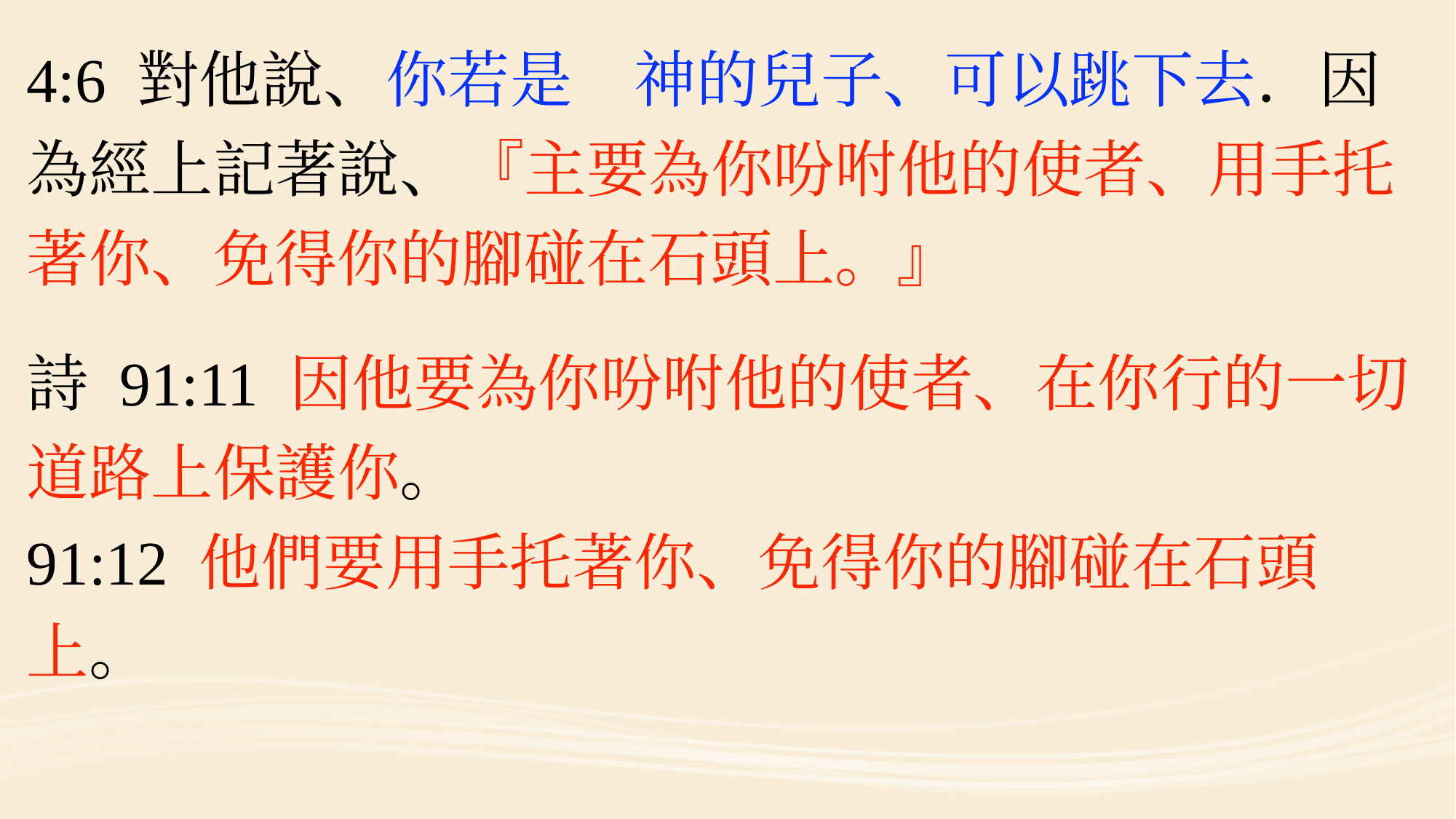

#
4:6 對他說、你若是　神的兒子、可以跳下去．因為經上記著說、『主要為你吩咐他的使者、用手托著你、免得你的腳碰在石頭上。』

詩 91:11 因他要為你吩咐他的使者、在你行的一切道路上保護你。
91:12 他們要用手托著你、免得你的腳碰在石頭上。
23